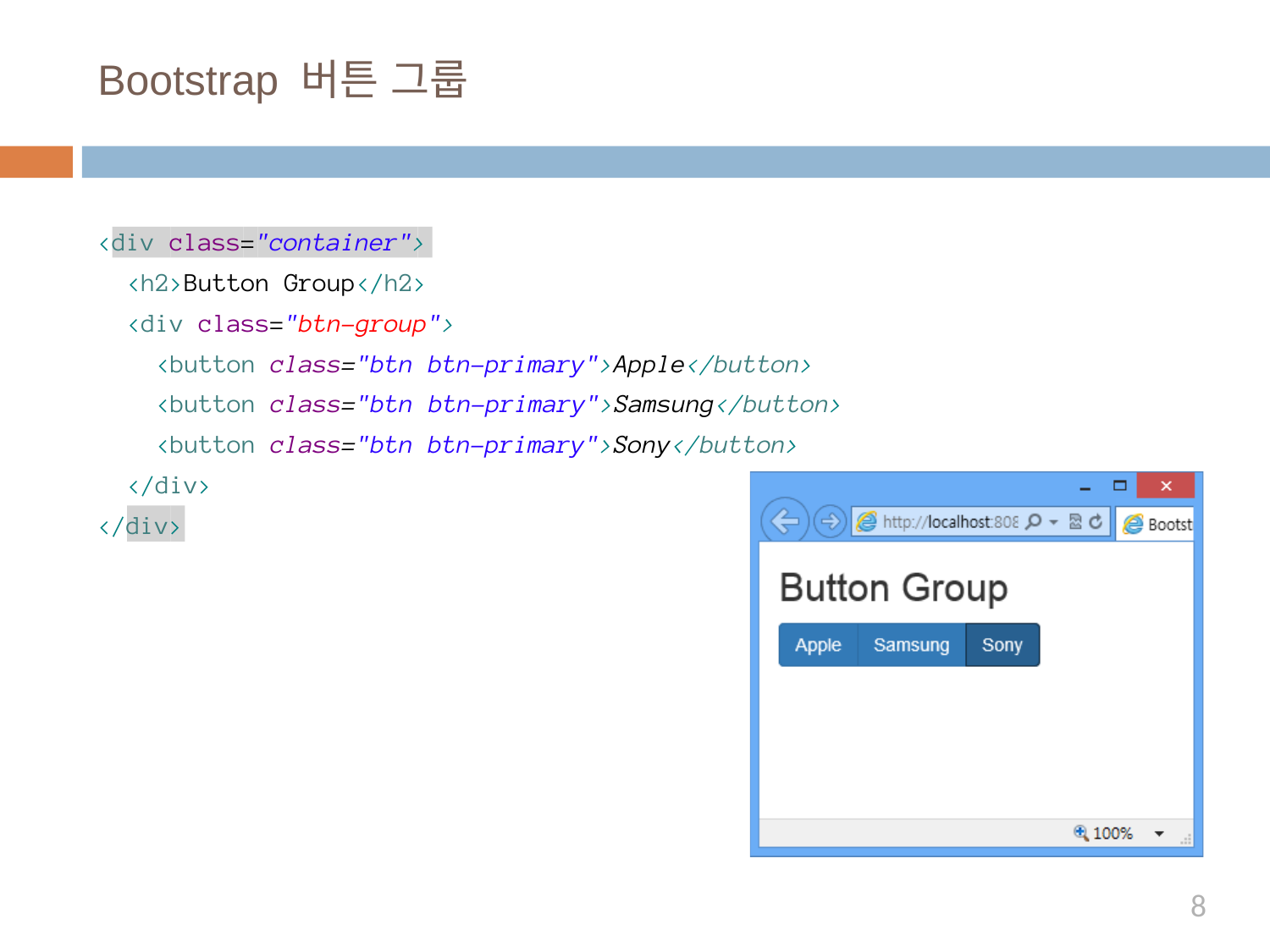

# Bootstrap 버튼 그룹
<div class="container">
<h2>Button Group</h2>
<div class="btn-group">
<button class="btn btn-primary">Apple</button>
<button class="btn btn-primary">Samsung</button>
<button class="btn btn-primary">Sony</button>
</div>
</div>

8